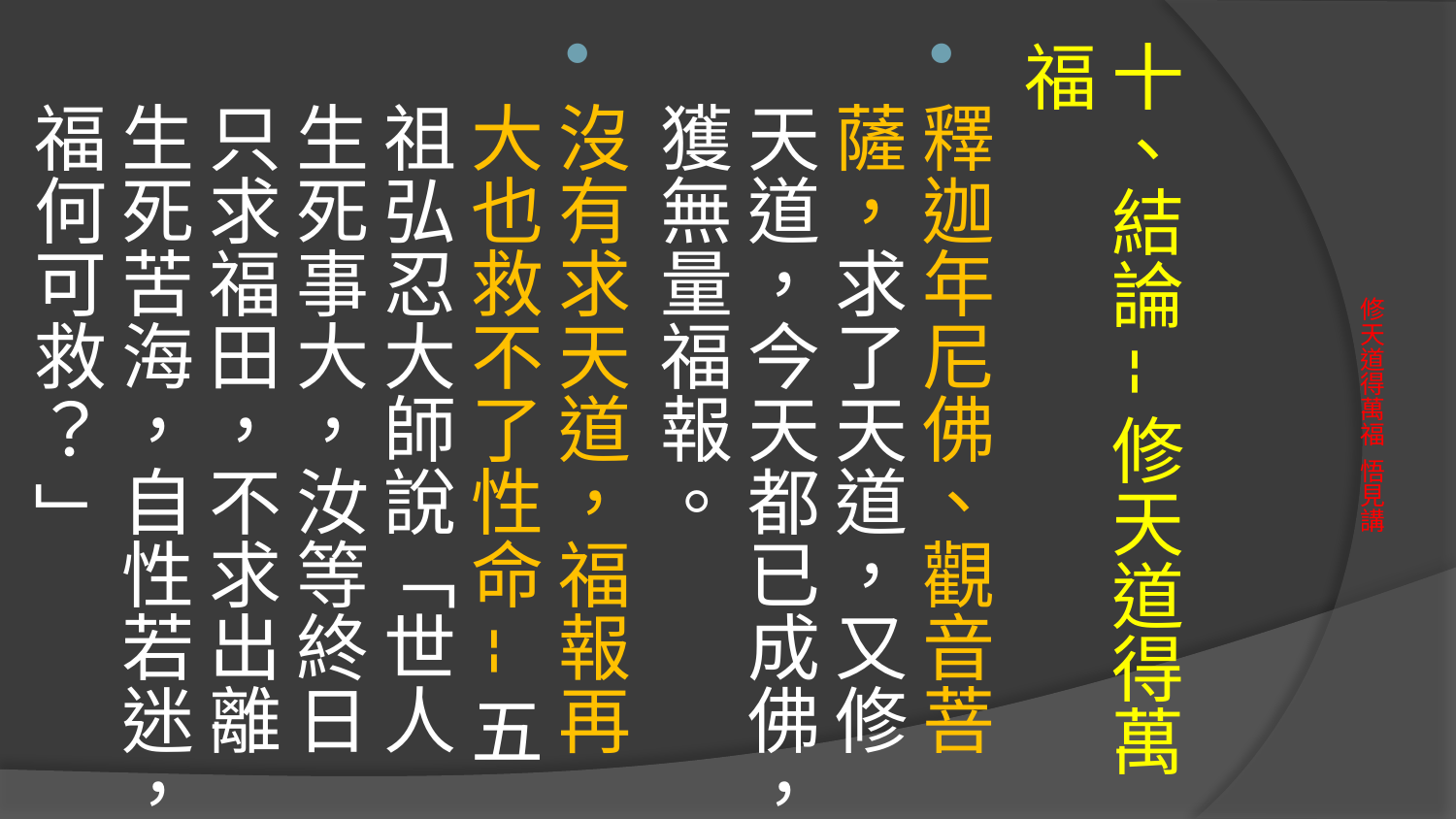

十、結論--修天道得萬福
釋迦年尼佛、觀音菩薩，求了天道，又修天道，今天都已成佛，獲無量福報。
沒有求天道，福報再大也救不了性命--五祖弘忍大師說「世人生死事大，汝等終日只求福田，不求出離生死苦海，自性若迷，福何可救？ 」
# 修天道得萬福  悟見講